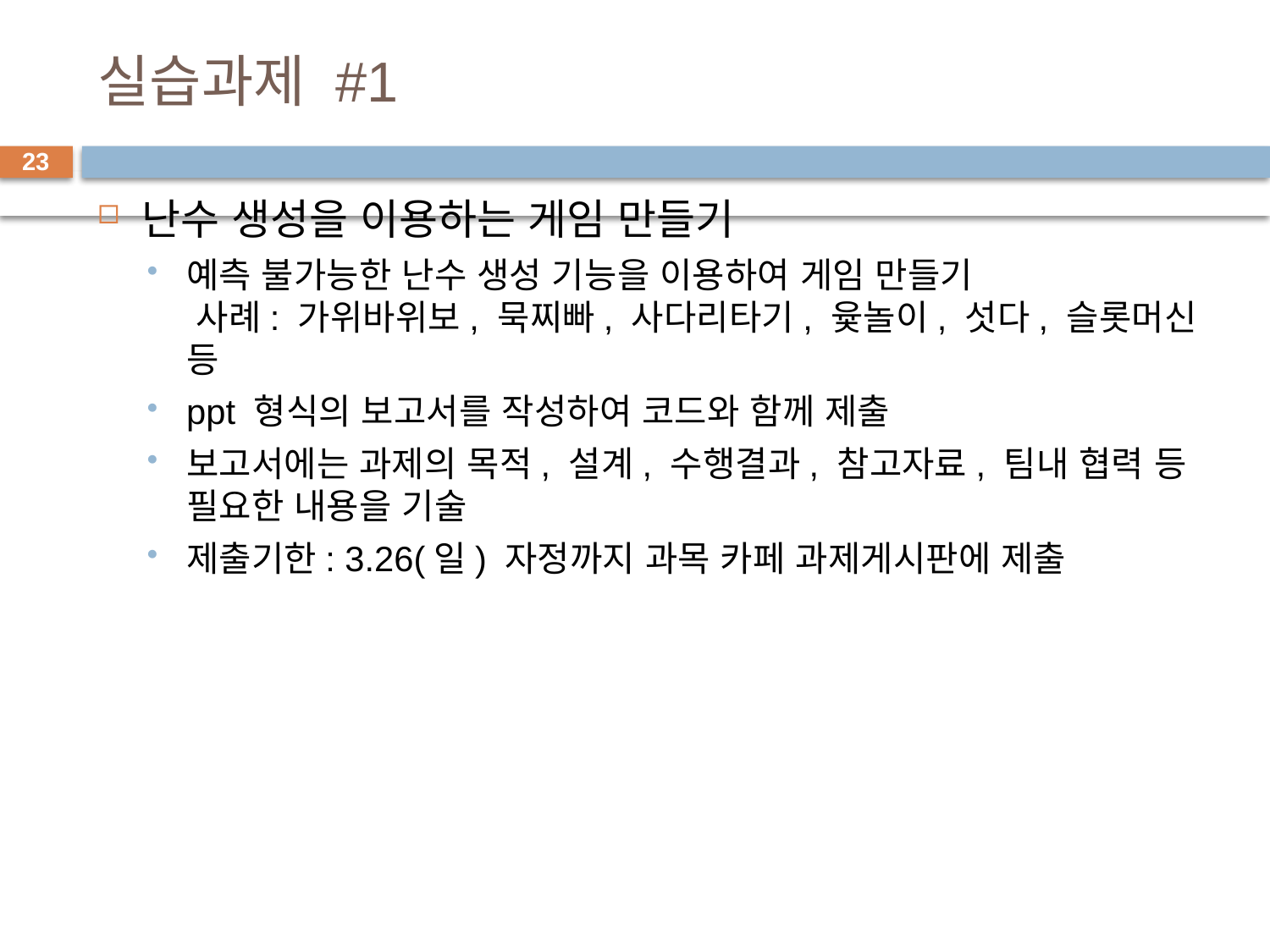

# 실습과제 #1
23
난수 생성을 이용하는 게임 만들기
예측 불가능한 난수 생성 기능을 이용하여 게임 만들기 
 사례: 가위바위보, 묵찌빠, 사다리타기, 윷놀이, 섯다, 슬롯머신 등
ppt 형식의 보고서를 작성하여 코드와 함께 제출
보고서에는 과제의 목적, 설계, 수행결과, 참고자료, 팀내 협력 등 필요한 내용을 기술
제출기한: 3.26(일) 자정까지 과목 카페 과제게시판에 제출